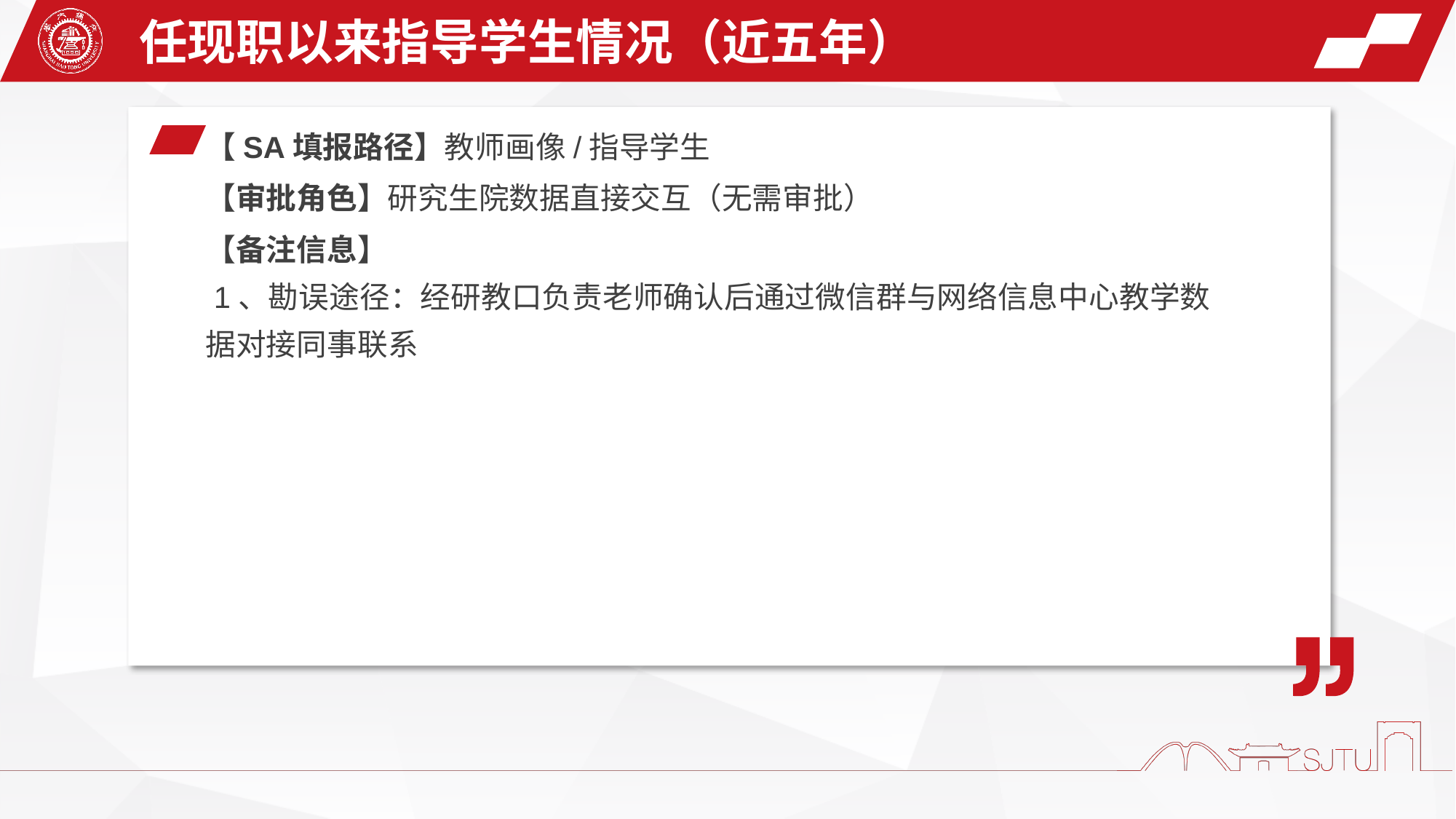

任现职以来指导学生情况（近五年）

【SA填报路径】教师画像/指导学生

【审批角色】研究生院数据直接交互（无需审批）
【备注信息】
 1、勘误途径：经研教口负责老师确认后通过微信群与网络信息中心教学数据对接同事联系